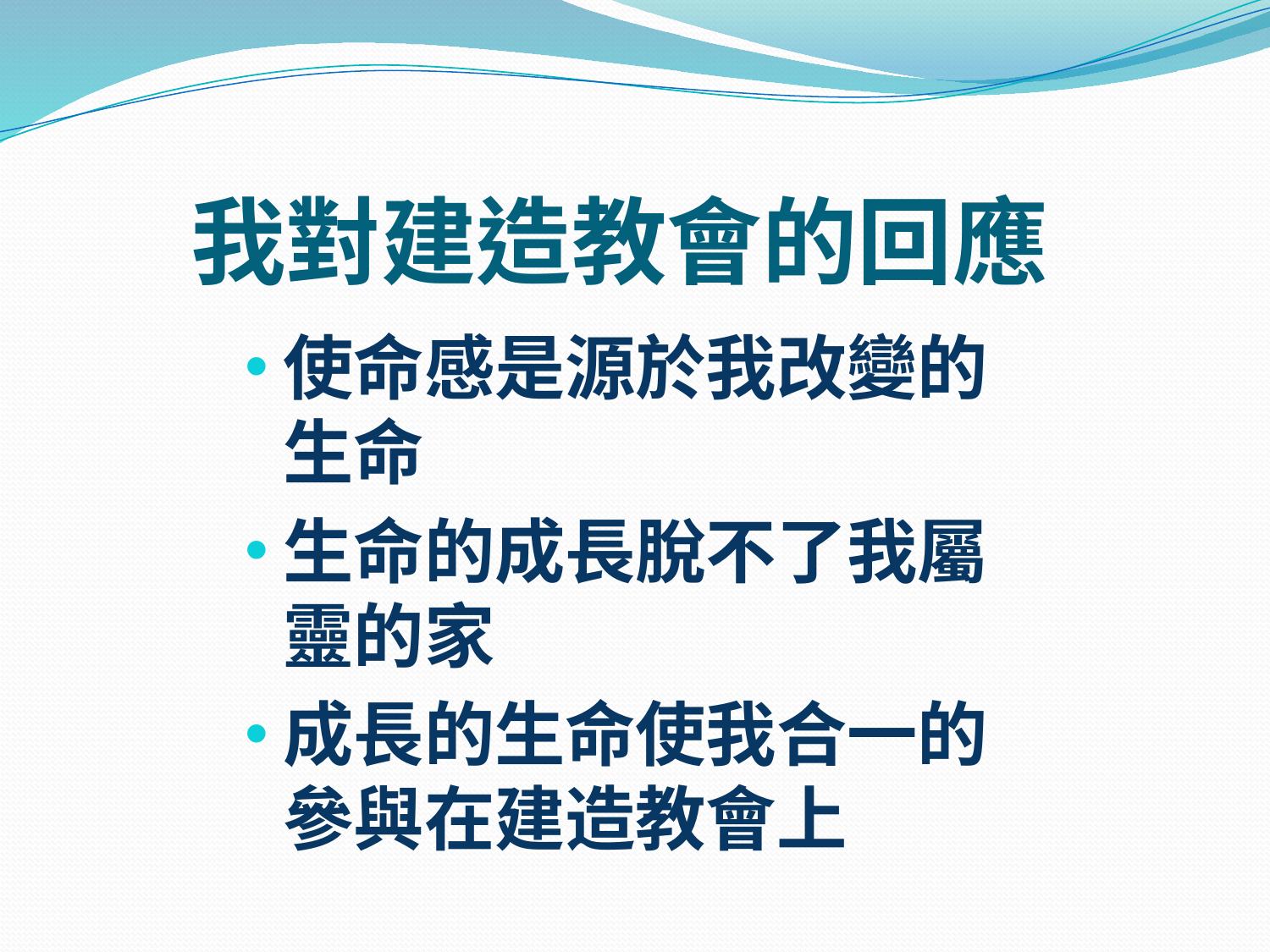

# 我對建造教會的回應
使命感是源於我改變的生命
生命的成長脫不了我屬靈的家
成長的生命使我合一的參與在建造教會上